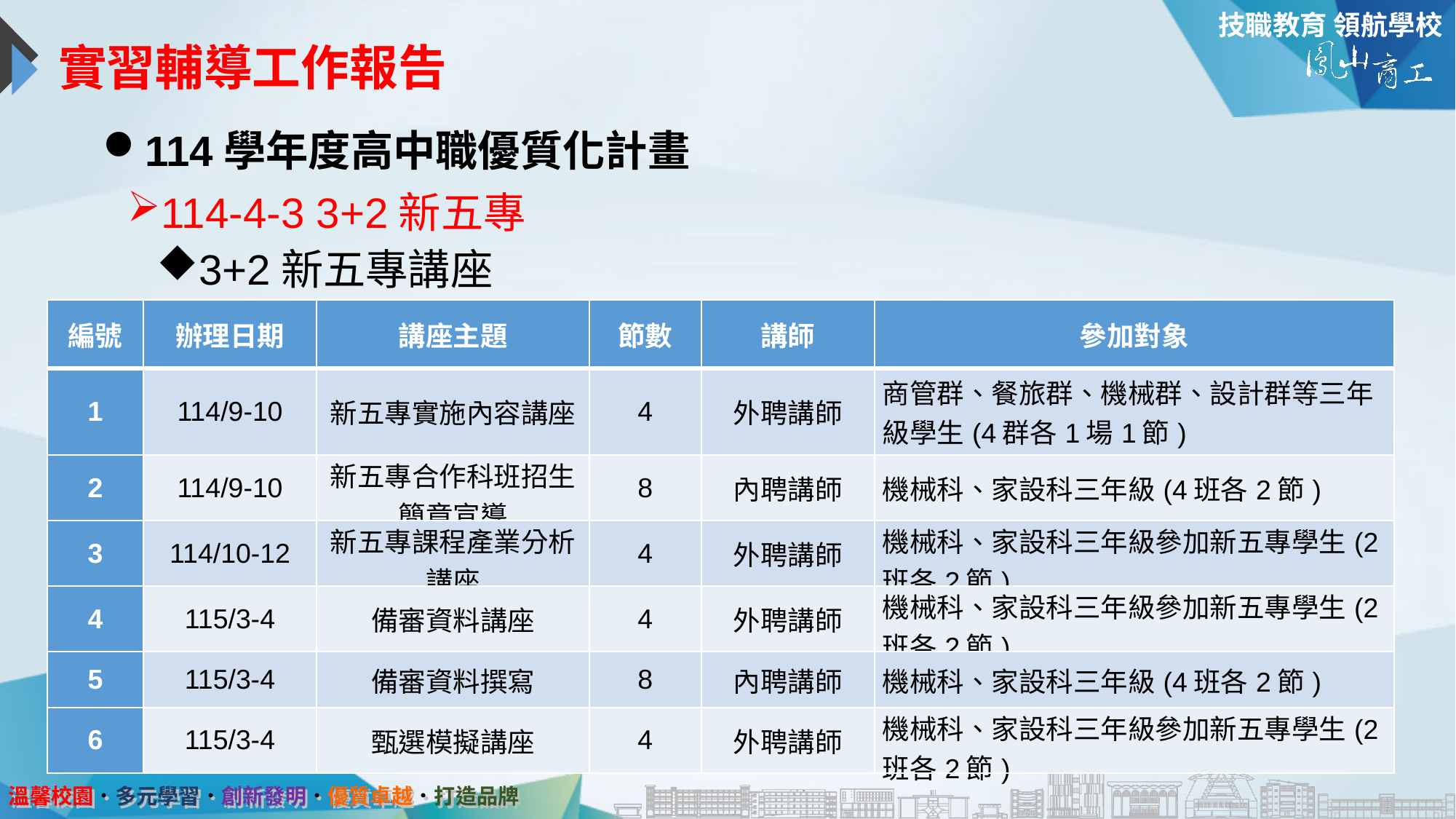

# 實習輔導工作報告
114學年度高中職優質化計畫
114-4-3 3+2新五專
3+2新五專講座
| 編號 | 辦理日期 | 講座主題 | 節數 | 講師 | 參加對象 |
| --- | --- | --- | --- | --- | --- |
| 1 | 114/9-10 | 新五專實施內容講座 | 4 | 外聘講師 | 商管群、餐旅群、機械群、設計群等三年級學生(4群各1場1節) |
| 2 | 114/9-10 | 新五專合作科班招生簡章宣導 | 8 | 內聘講師 | 機械科、家設科三年級(4班各2節) |
| 3 | 114/10-12 | 新五專課程產業分析講座 | 4 | 外聘講師 | 機械科、家設科三年級參加新五專學生(2班各2節) |
| 4 | 115/3-4 | 備審資料講座 | 4 | 外聘講師 | 機械科、家設科三年級參加新五專學生(2班各2節) |
| 5 | 115/3-4 | 備審資料撰寫 | 8 | 內聘講師 | 機械科、家設科三年級(4班各2節) |
| 6 | 115/3-4 | 甄選模擬講座 | 4 | 外聘講師 | 機械科、家設科三年級參加新五專學生(2班各2節) |